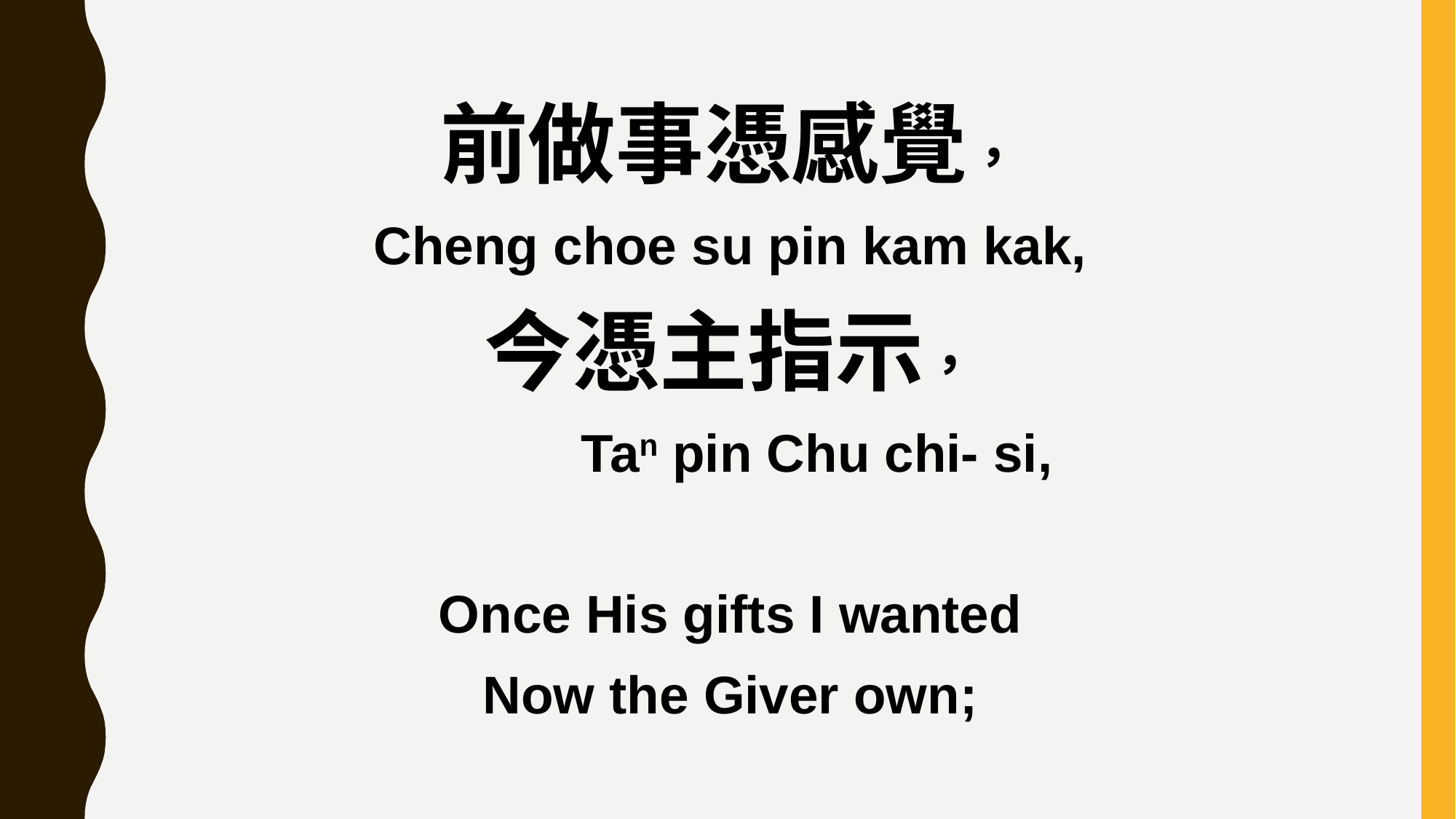

前做事憑感覺，
Cheng choe su pin kam kak,
今憑主指示，
                          Tan pin Chu chi- si,

Once His gifts I wanted
Now the Giver own;